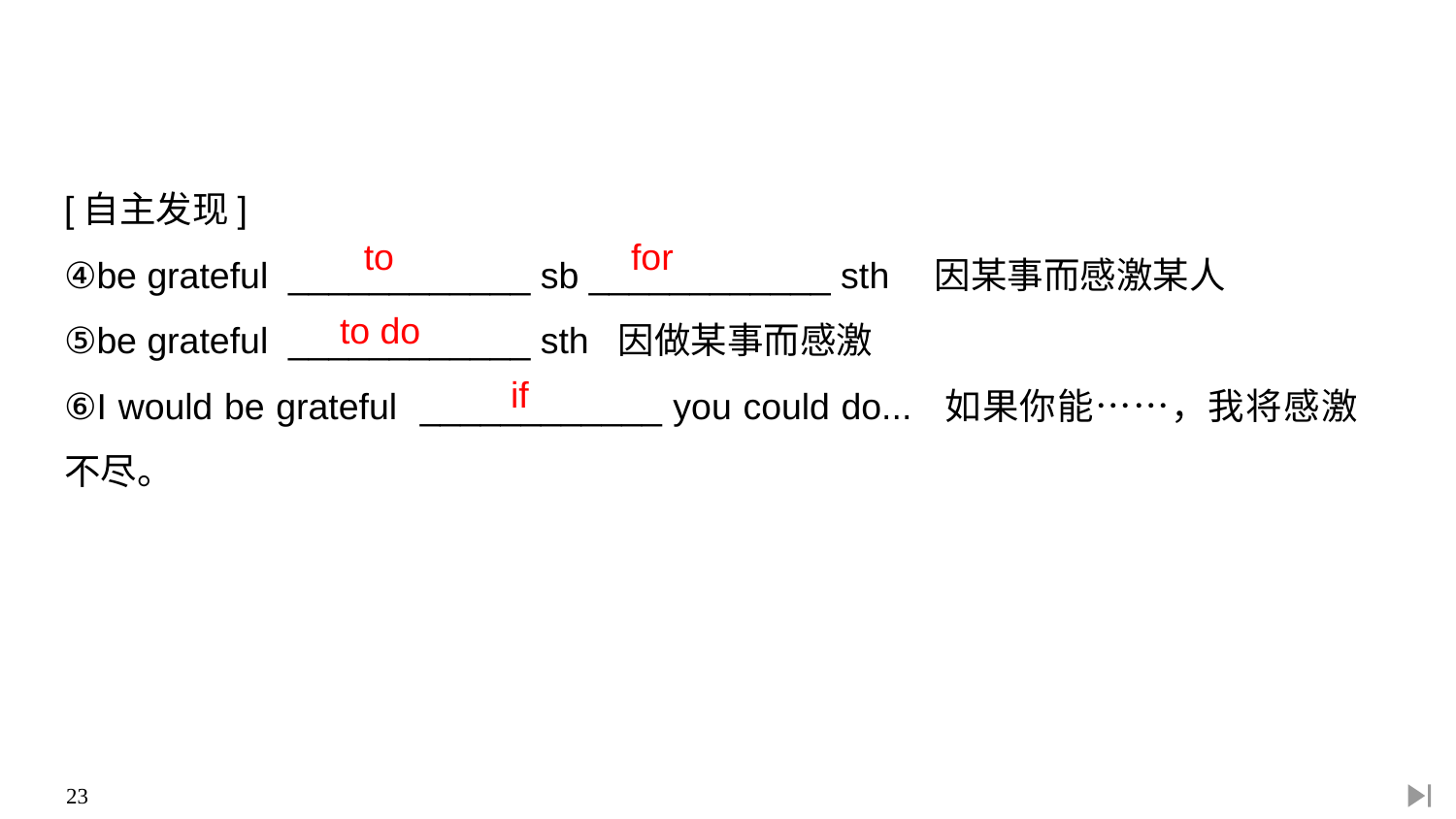

[自主发现]
④be grateful  ____________ sb ____________ sth　因某事而感激某人
⑤be grateful  ____________ sth  因做某事而感激
⑥I would be grateful  ____________ you could do...  如果你能……，我将感激不尽。
to
for
to do
if